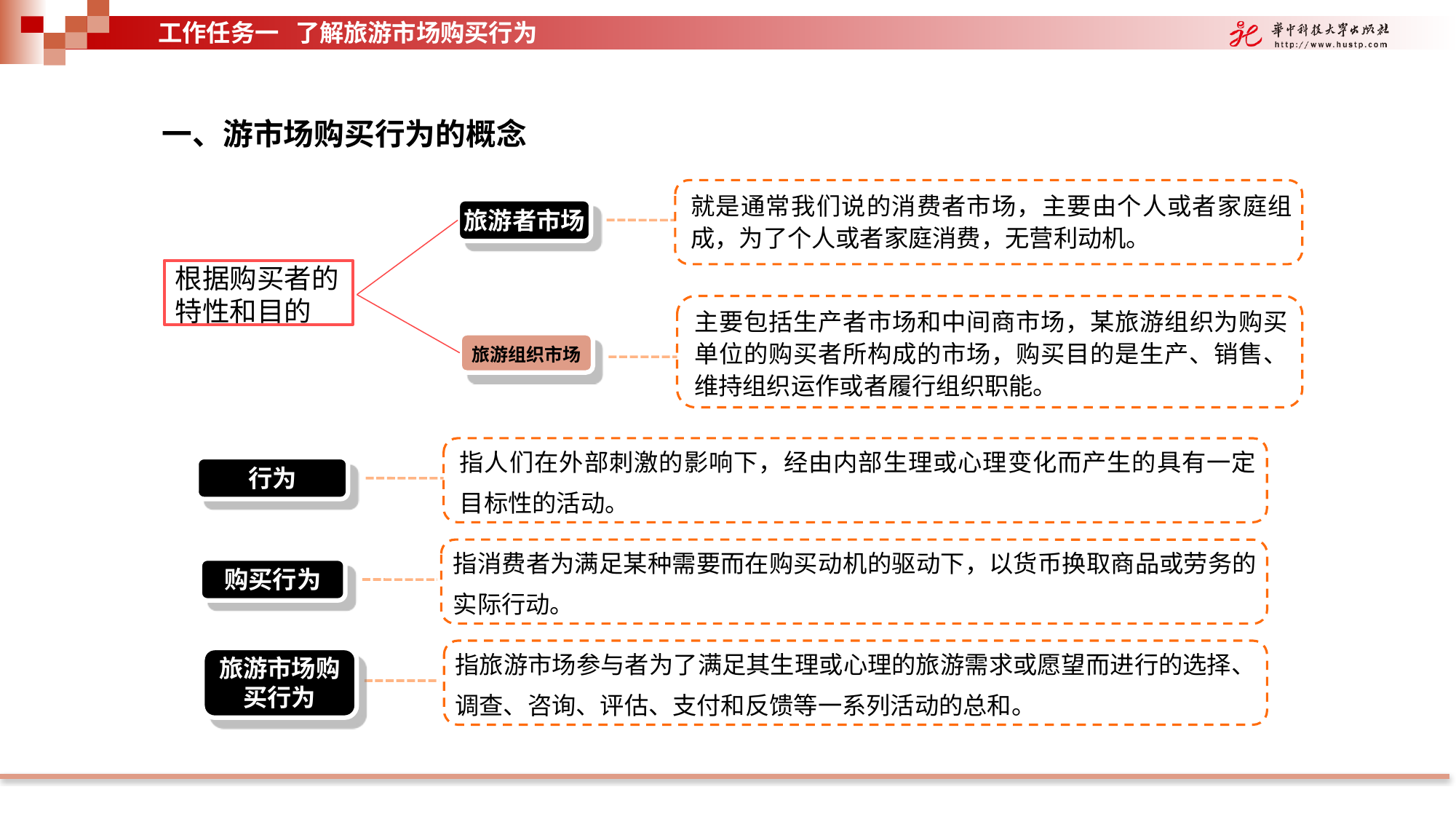

工作任务一   了解旅游市场购买行为
一、游市场购买行为的概念

就是通常我们说的消费者市场，主要由个人或者家庭组成，为了个人或者家庭消费，无营利动机。

旅游者市场

根据购买者的特性和目的

主要包括生产者市场和中间商市场，某旅游组织为购买单位的购买者所构成的市场，购买目的是生产、销售、维持组织运作或者履行组织职能。

旅游组织市场

指人们在外部刺激的影响下，经由内部生理或心理变化而产生的具有一定目标性的活动。

行为

指消费者为满足某种需要而在购买动机的驱动下，以货币换取商品或劳务的实际行动。

购买行为

指旅游市场参与者为了满足其生理或心理的旅游需求或愿望而进行的选择、调查、咨询、评估、支付和反馈等一系列活动的总和。

旅游市场购买行为